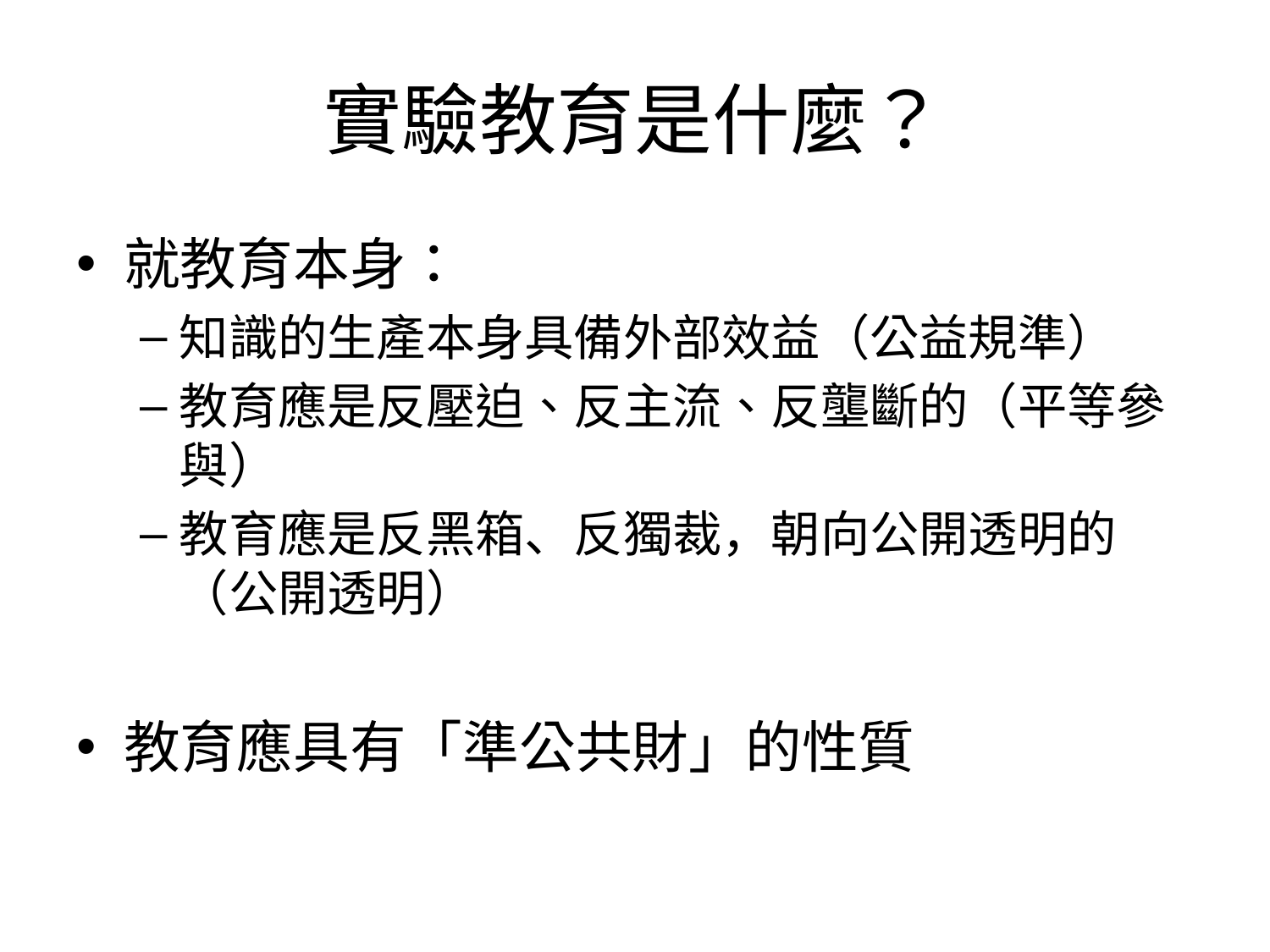

# 實驗教育是什麼？
就教育本身：
知識的生產本身具備外部效益（公益規準）
教育應是反壓迫、反主流、反壟斷的（平等參與）
教育應是反黑箱、反獨裁，朝向公開透明的（公開透明）

教育應具有「準公共財」的性質